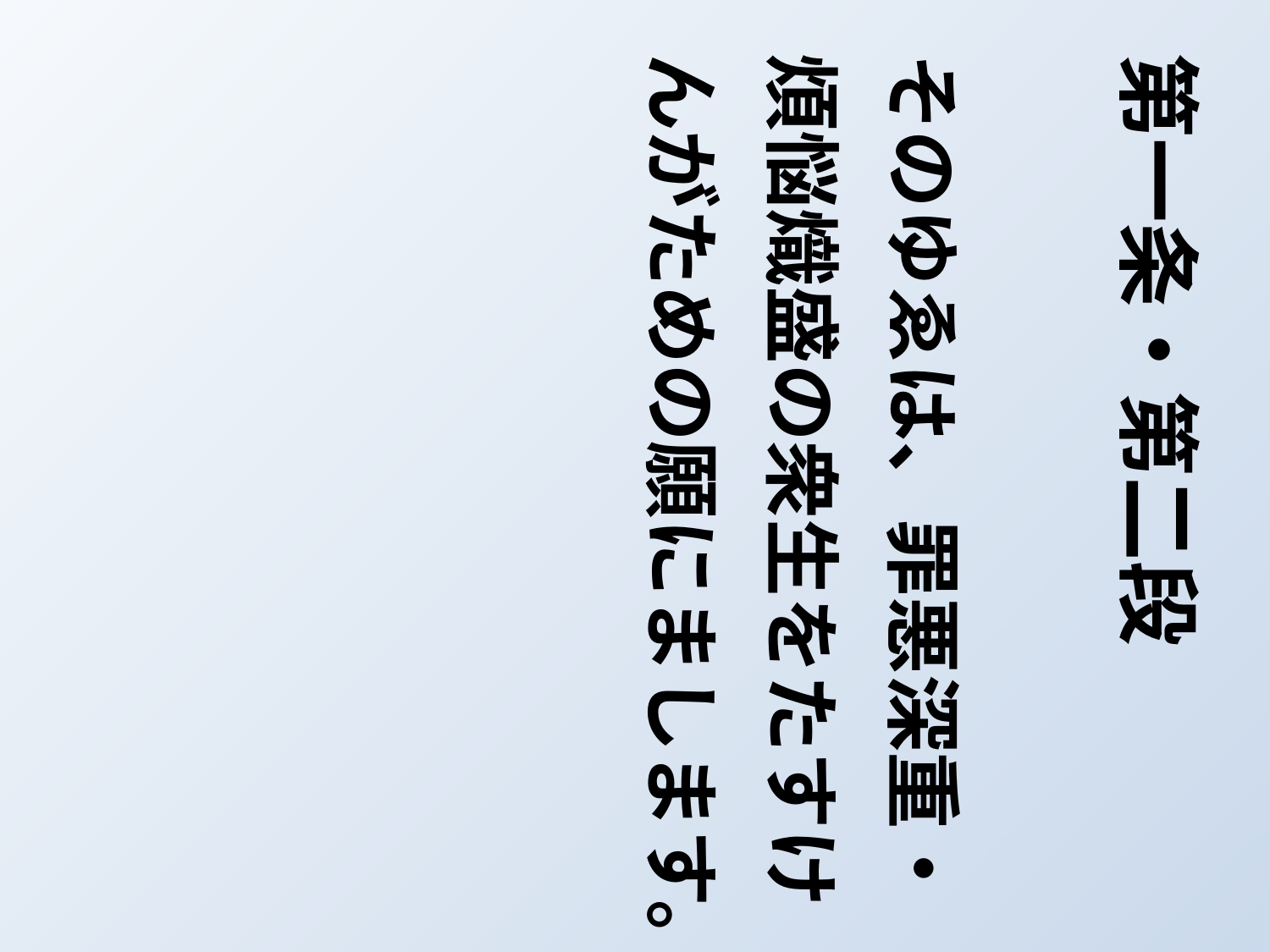

第一条・第二段

そのゆゑは、罪悪深重・煩悩熾盛の衆生をたすけんがための願にまします。